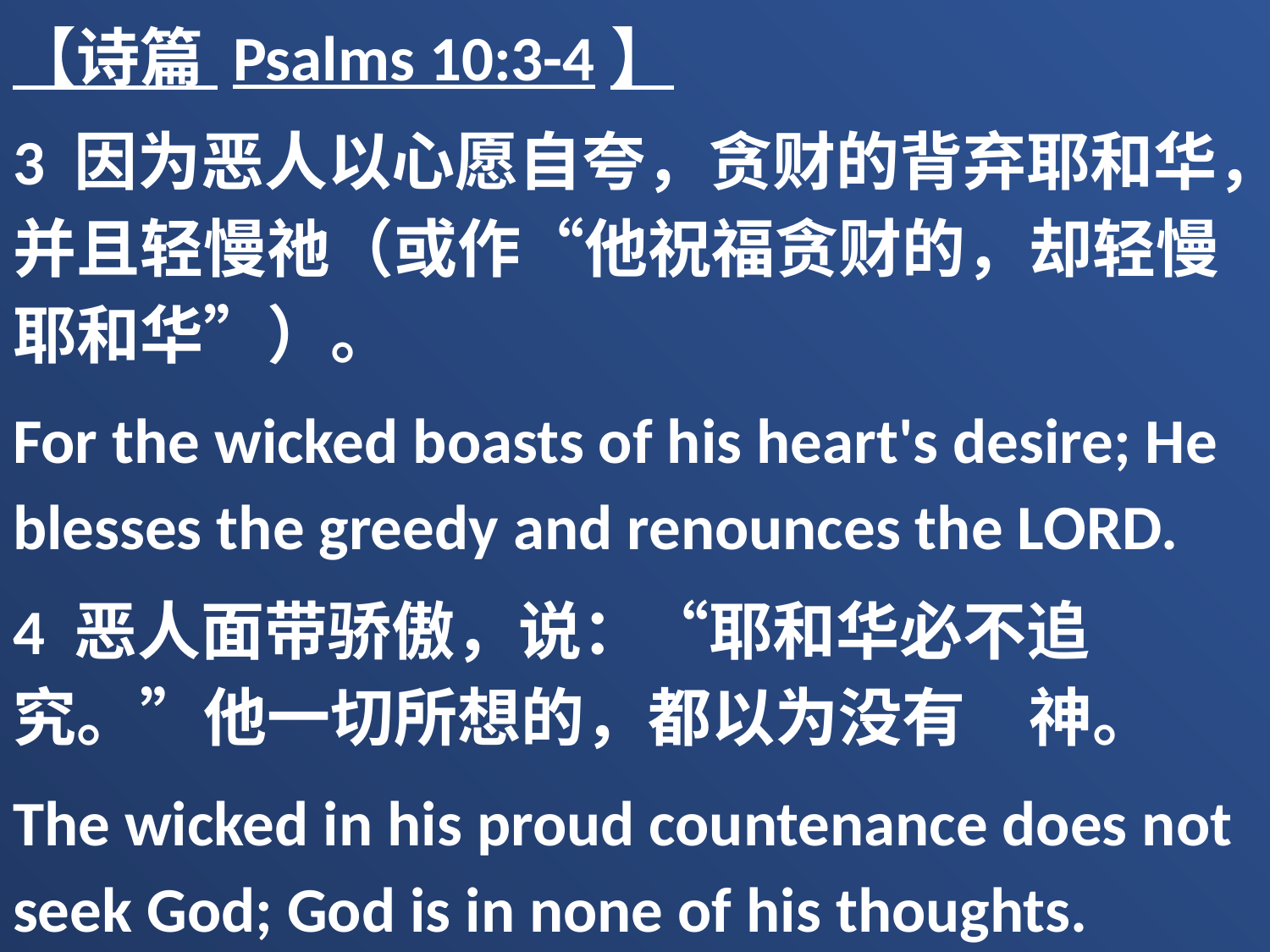

【诗篇 Psalms 10:3-4】
3 因为恶人以心愿自夸，贪财的背弃耶和华，并且轻慢祂（或作“他祝福贪财的，却轻慢耶和华”）。
For the wicked boasts of his heart's desire; He blesses the greedy and renounces the LORD.
4 恶人面带骄傲，说：“耶和华必不追究。”他一切所想的，都以为没有　神。
The wicked in his proud countenance does not seek God; God is in none of his thoughts.